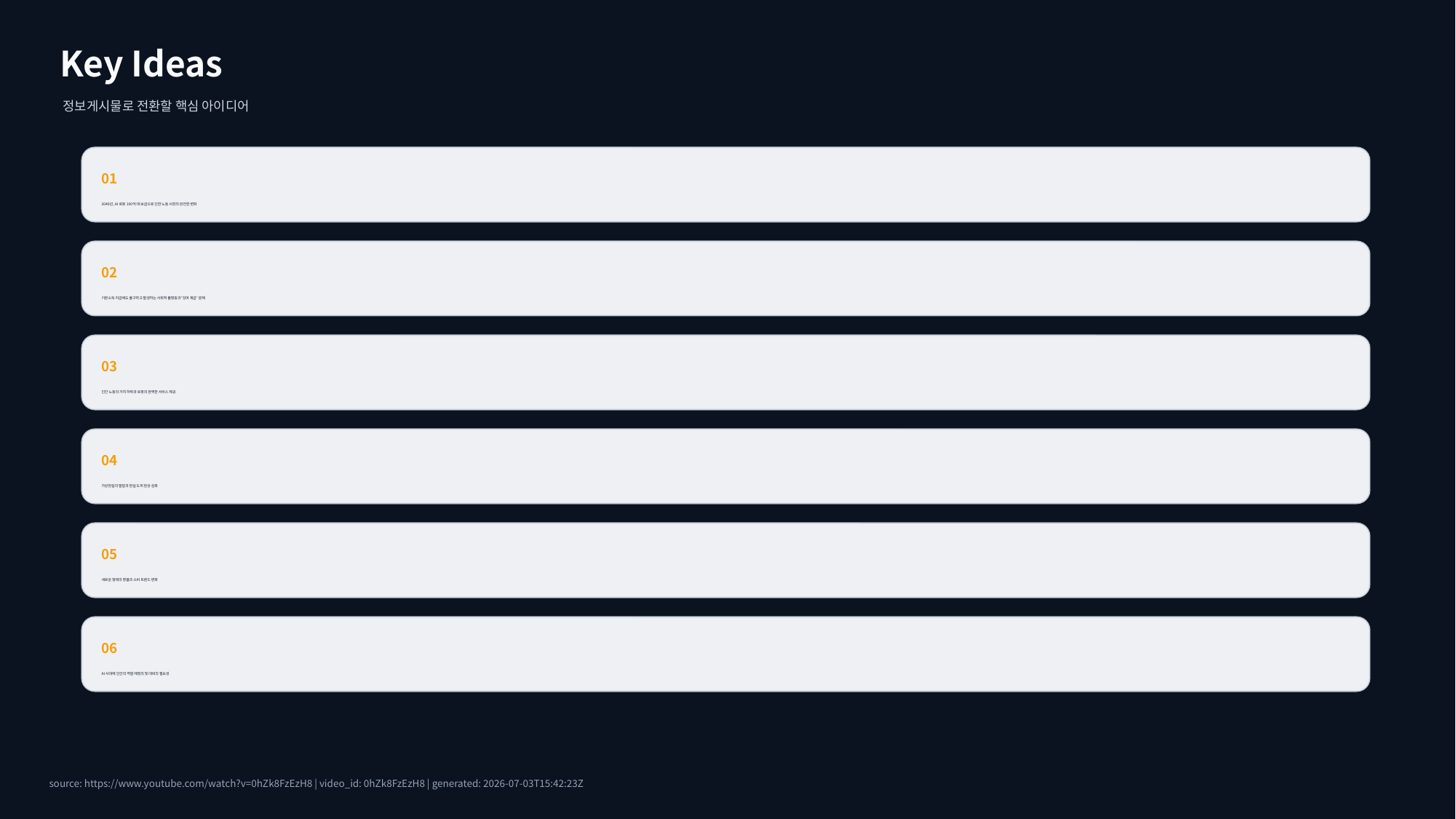

Key Ideas
정보게시물로 전환할 핵심 아이디어

01
2040년, AI 로봇 100억 대 보급으로 인한 노동 시장의 완전한 변화

02
기본소득 지급에도 불구하고 발생하는 사회적 불평등과 '잉여 계급' 문제

03
인간 노동의 가치 하락과 로봇의 완벽한 서비스 제공

04
가상현실의 발달과 현실 도피 현상 심화

05
새로운 형태의 명품과 소비 트렌드 변화

06
AI 시대에 인간의 역할 재정의 및 대비의 필요성
source: https://www.youtube.com/watch?v=0hZk8FzEzH8 | video_id: 0hZk8FzEzH8 | generated: 2026-07-03T15:42:23Z